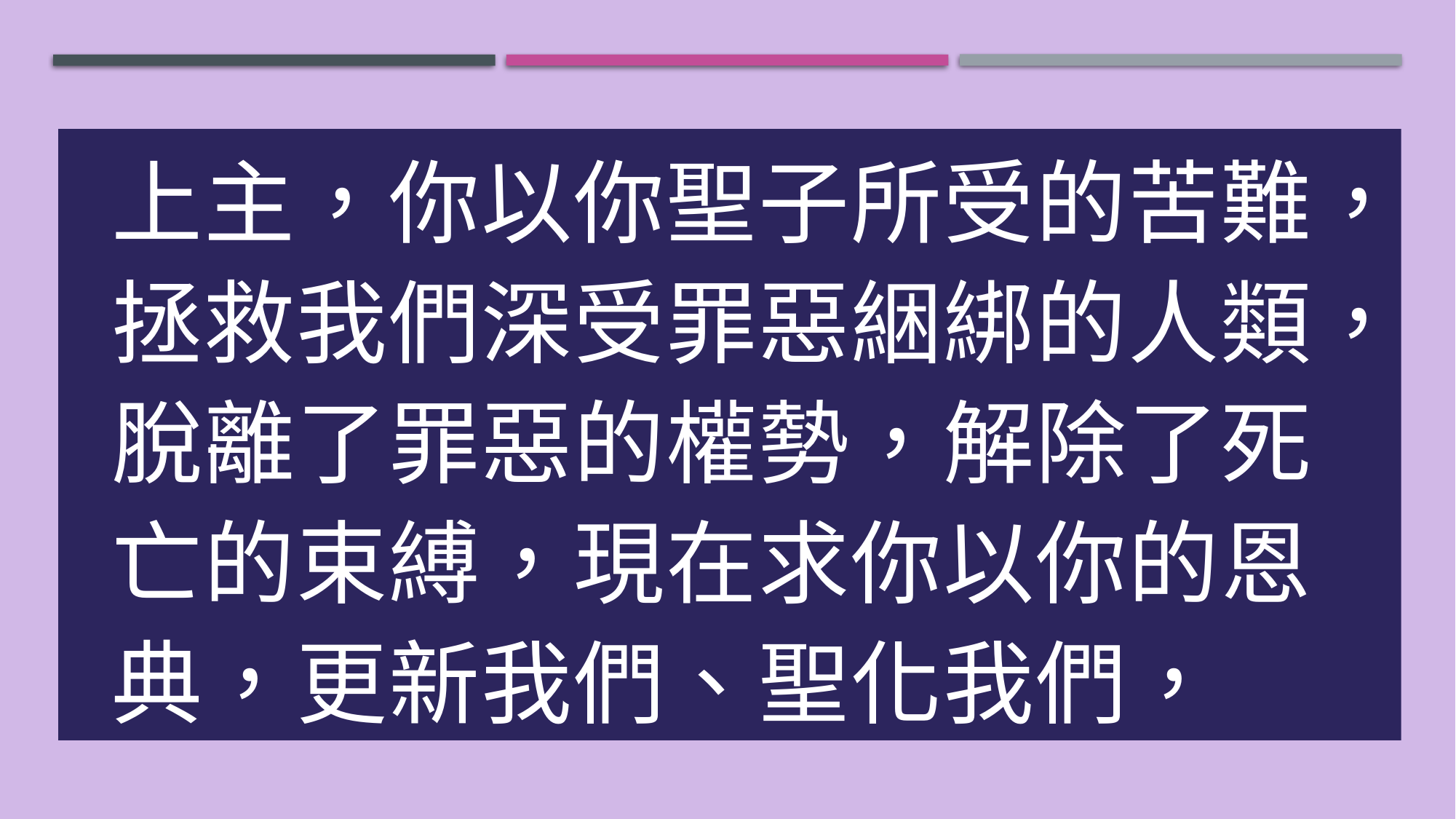

上主，你以你聖子所受的苦難，拯救我們深受罪惡綑綁的人類，脫離了罪惡的權勢，解除了死亡的束縛，現在求你以你的恩典，更新我們、聖化我們，